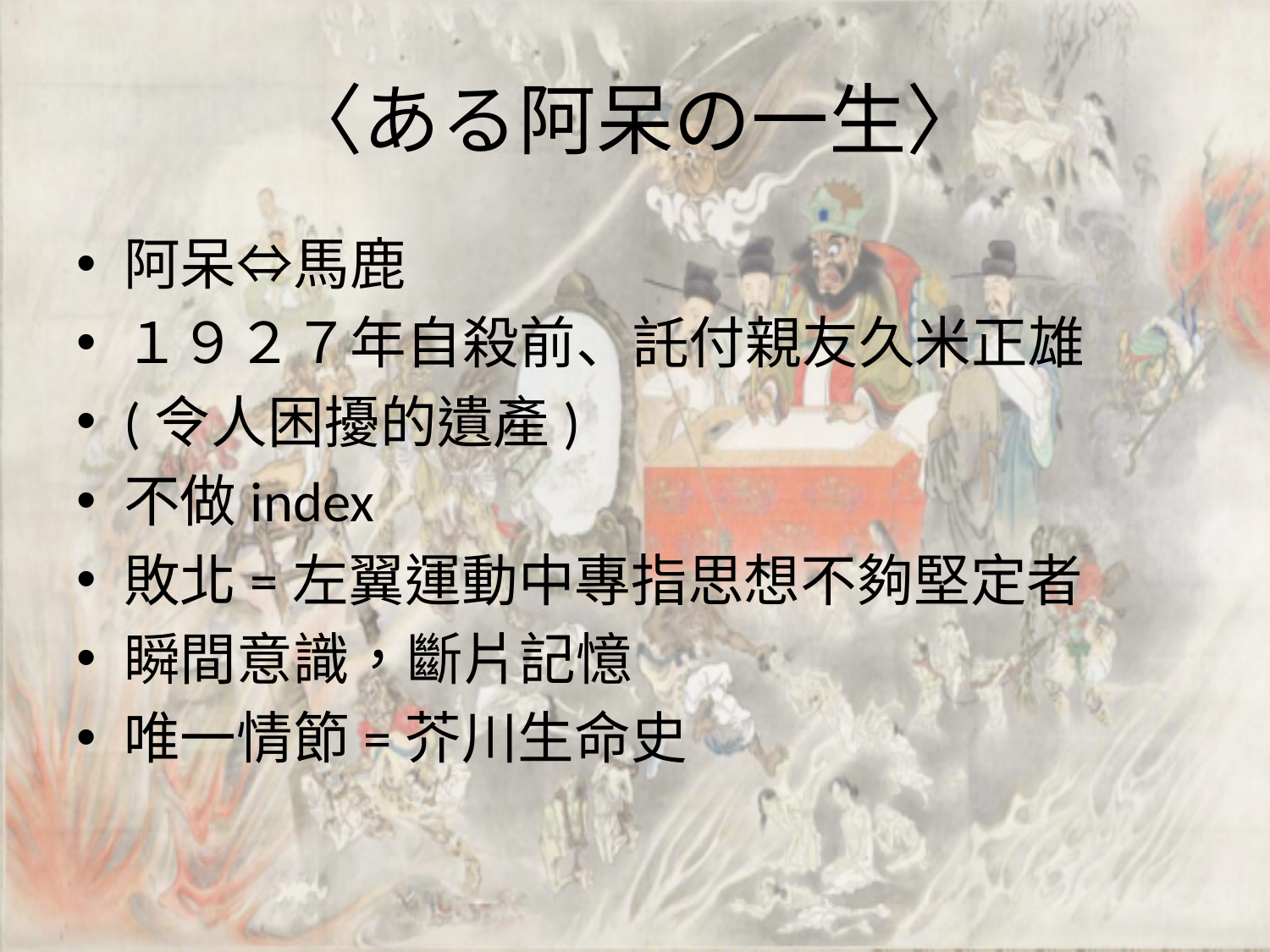

# 〈ある阿呆の一生〉
阿呆⇔馬鹿
１９２７年自殺前、託付親友久米正雄
(令人困擾的遺產)
不做index
敗北=左翼運動中專指思想不夠堅定者
瞬間意識，斷片記憶
唯一情節=芥川生命史